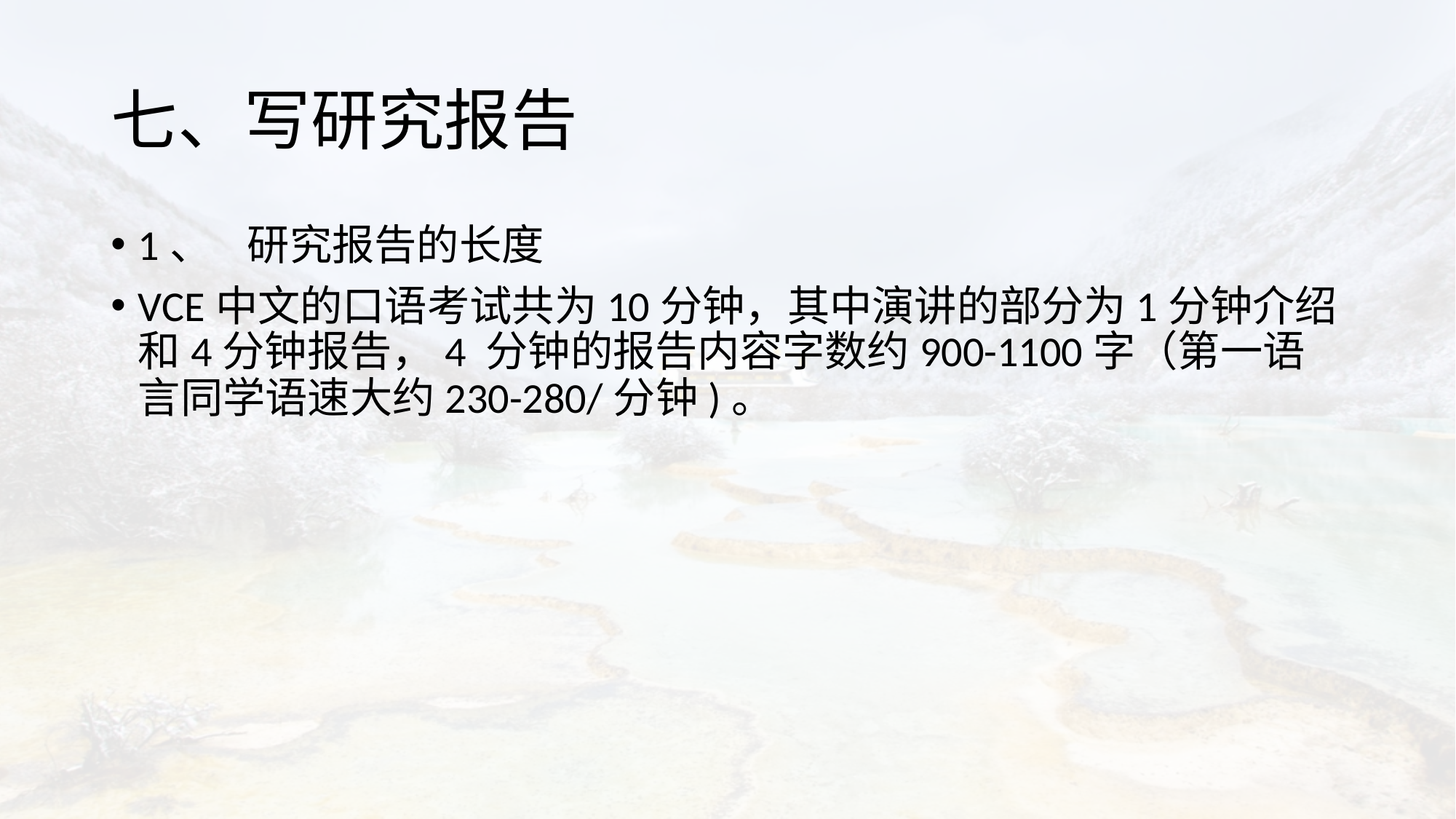

# 七、写研究报告
1、	研究报告的长度
VCE中文的口语考试共为10分钟，其中演讲的部分为1分钟介绍和4分钟报告，4 分钟的报告内容字数约900-1100字（第一语言同学语速大约230-280/分钟)。